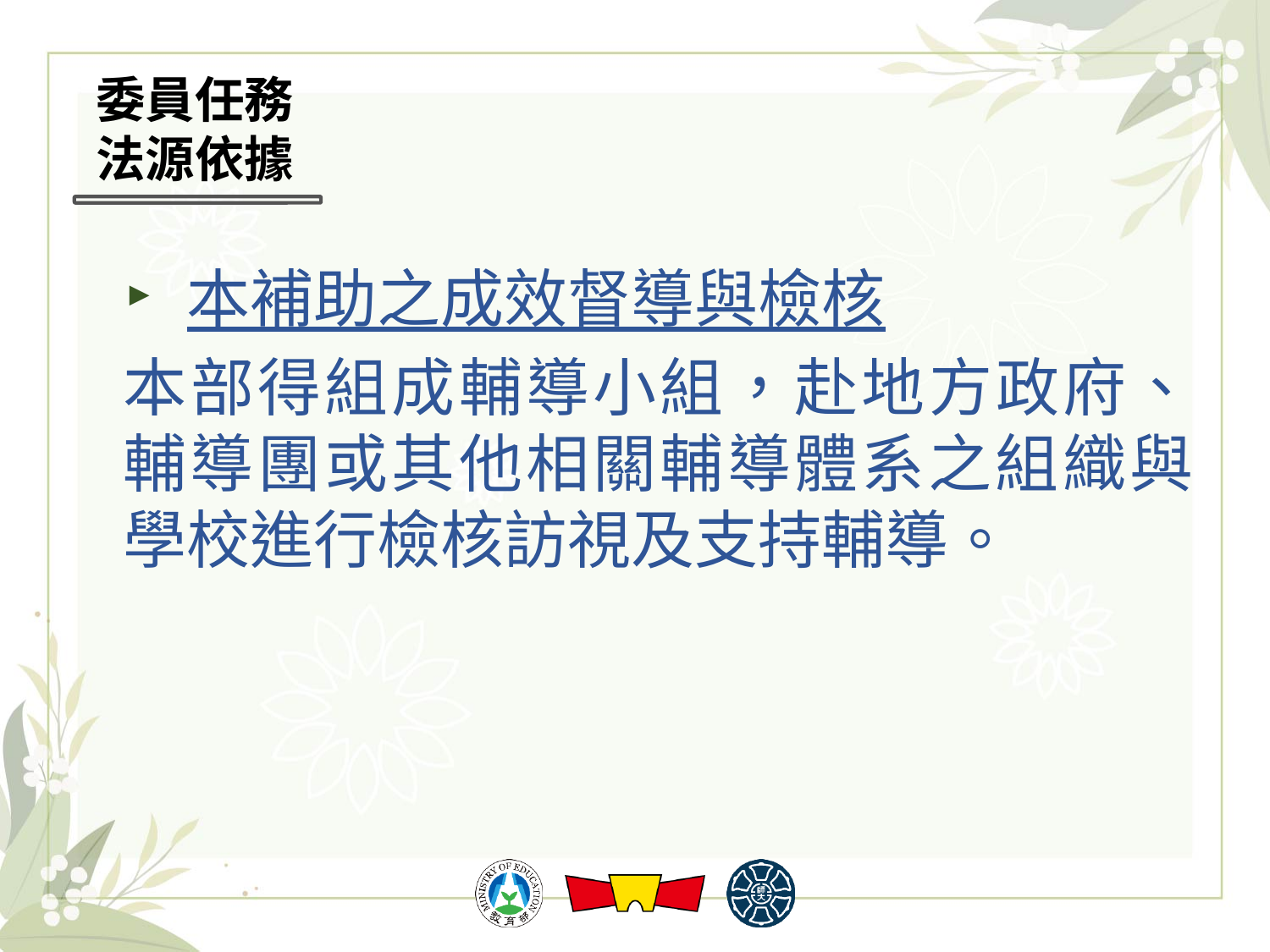

委員任務法源依據

本補助之成效督導與檢核
本部得組成輔導小組，赴地方政府、輔導團或其他相關輔導體系之組織與學校進行檢核訪視及支持輔導。